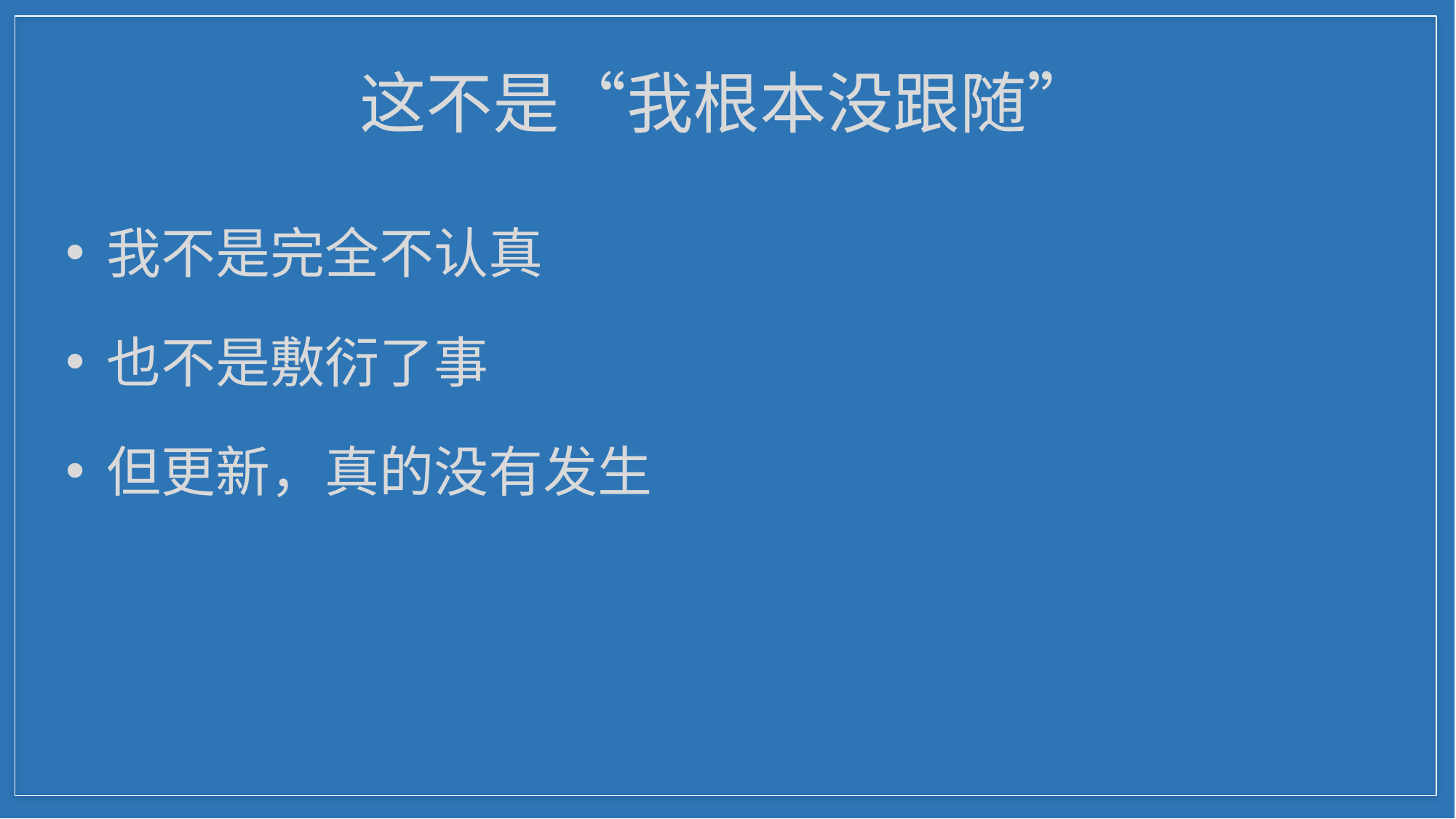

# 这不是“我根本没跟随”
我不是完全不认真
也不是敷衍了事
但更新，真的没有发生